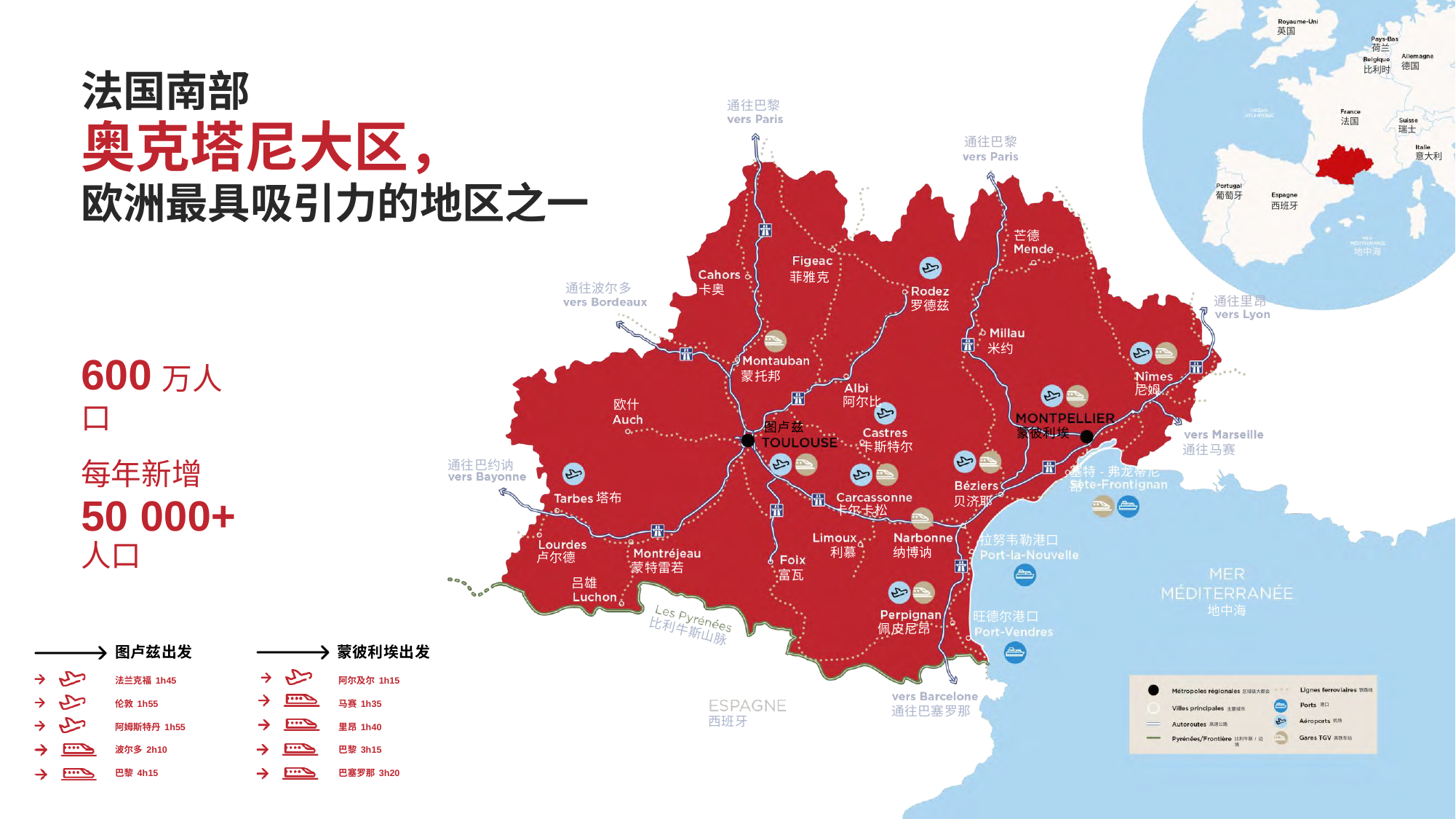

英国
荷兰
德国
比利时
法国南部
奥克塔尼大区，
欧洲最具吸引力的地区之一
通往波尔多
通往巴黎
法国
瑞士
通往巴黎
意大利
葡萄牙
西班牙
芒德
地中海
菲雅克
卡奥
通往里昂
罗德兹
米约
600万人口
蒙托邦
尼姆
阿尔比
欧什
图卢兹
蒙彼利埃
卡斯特尔
通往马赛
每年新增
50 000+
人口
通往巴约讷
塞特-弗龙蒂尼昂
塔布
贝济耶
卡尔卡松
拉努韦勒港口
卢尔德
吕雄
利慕
纳博讷
蒙特雷若
富瓦
地中海
旺德尔港口
佩皮尼昂
比利牛斯山脉
图卢兹出发
法兰克福 1h45
蒙彼利埃出发
阿尔及尔 1h15
铁路线
区域级大都会
马赛 1h35
伦敦 1h55
港口
通往巴塞罗那
主要城市
西班牙
机场
里昂 1h40
阿姆斯特丹 1h55
高速公路
高铁车站
比利牛斯/ 边境
巴黎 3h15
波尔多 2h10
巴塞罗那 3h20
巴黎 4h15